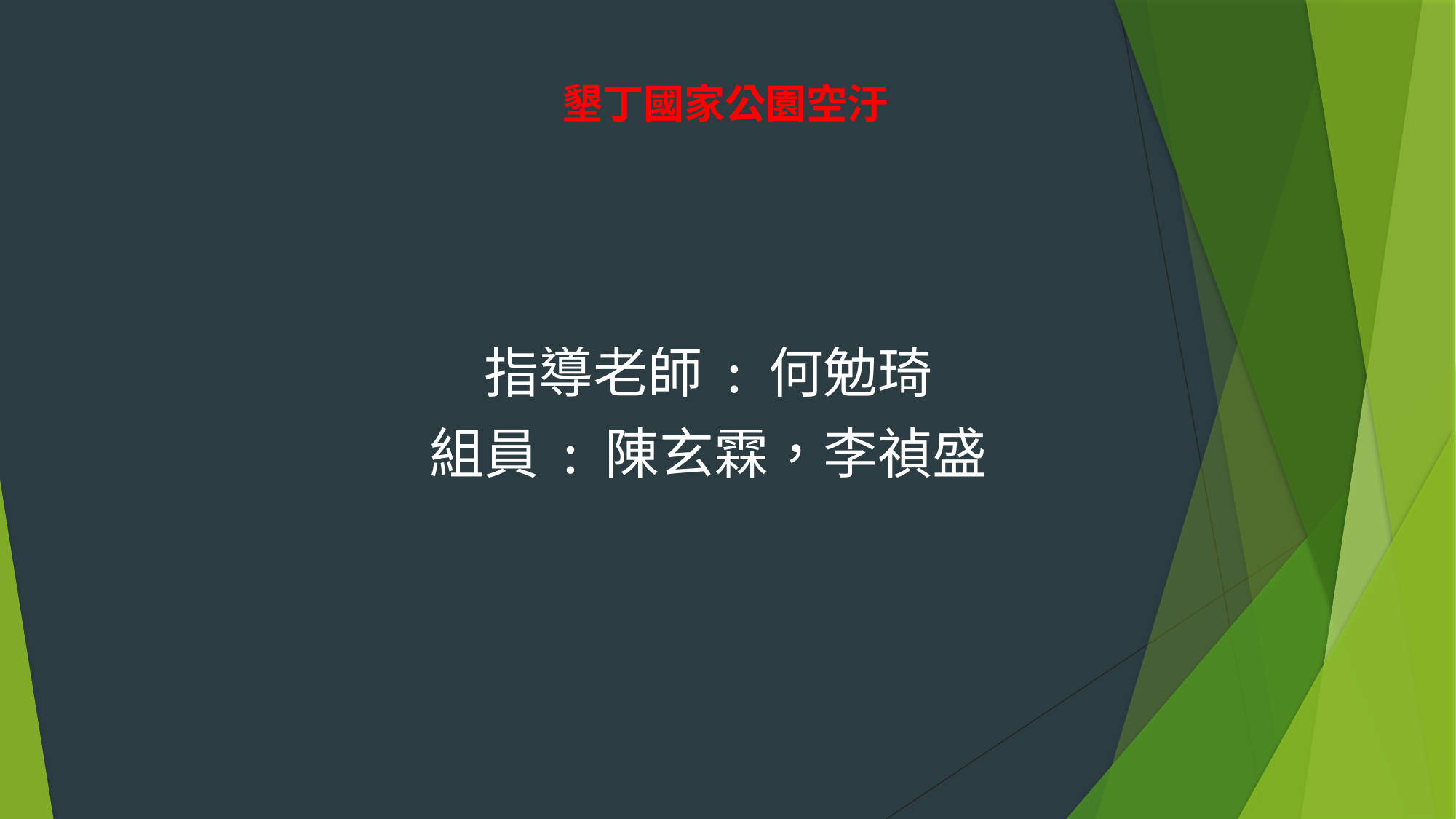

# 墾丁國家公園空汙
指導老師 : 何勉琦
組員 : 陳玄霖，李禎盛